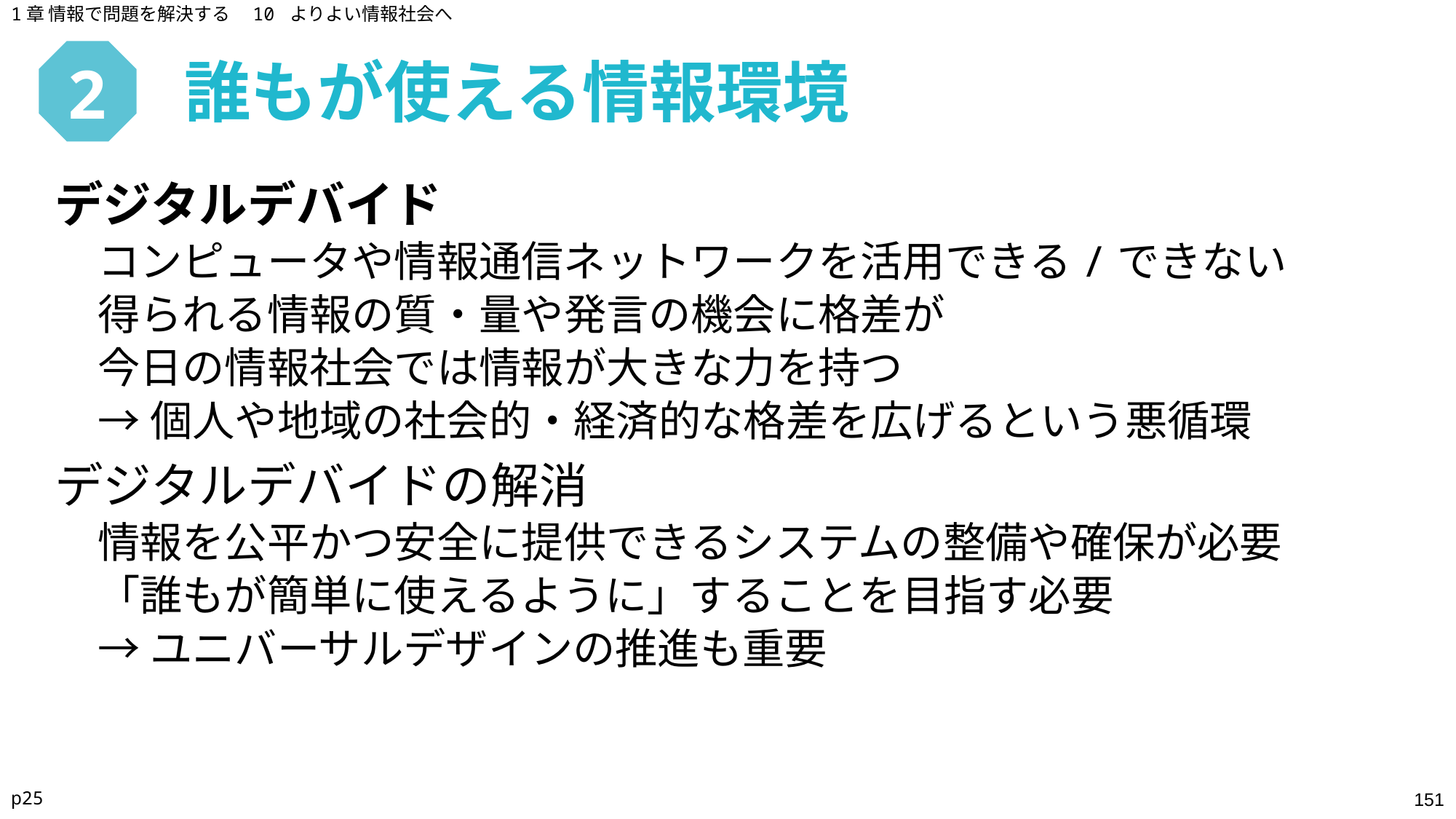

1章 情報で問題を解決する　10 よりよい情報社会へ

誰もが使える情報環境
# 2
デジタルデバイド
コンピュータや情報通信ネットワークを活用できる/できない
得られる情報の質・量や発言の機会に格差が
今日の情報社会では情報が大きな力を持つ
→個人や地域の社会的・経済的な格差を広げるという悪循環
デジタルデバイドの解消
情報を公平かつ安全に提供できるシステムの整備や確保が必要
「誰もが簡単に使えるように」することを目指す必要
→ユニバーサルデザインの推進も重要
p25
151